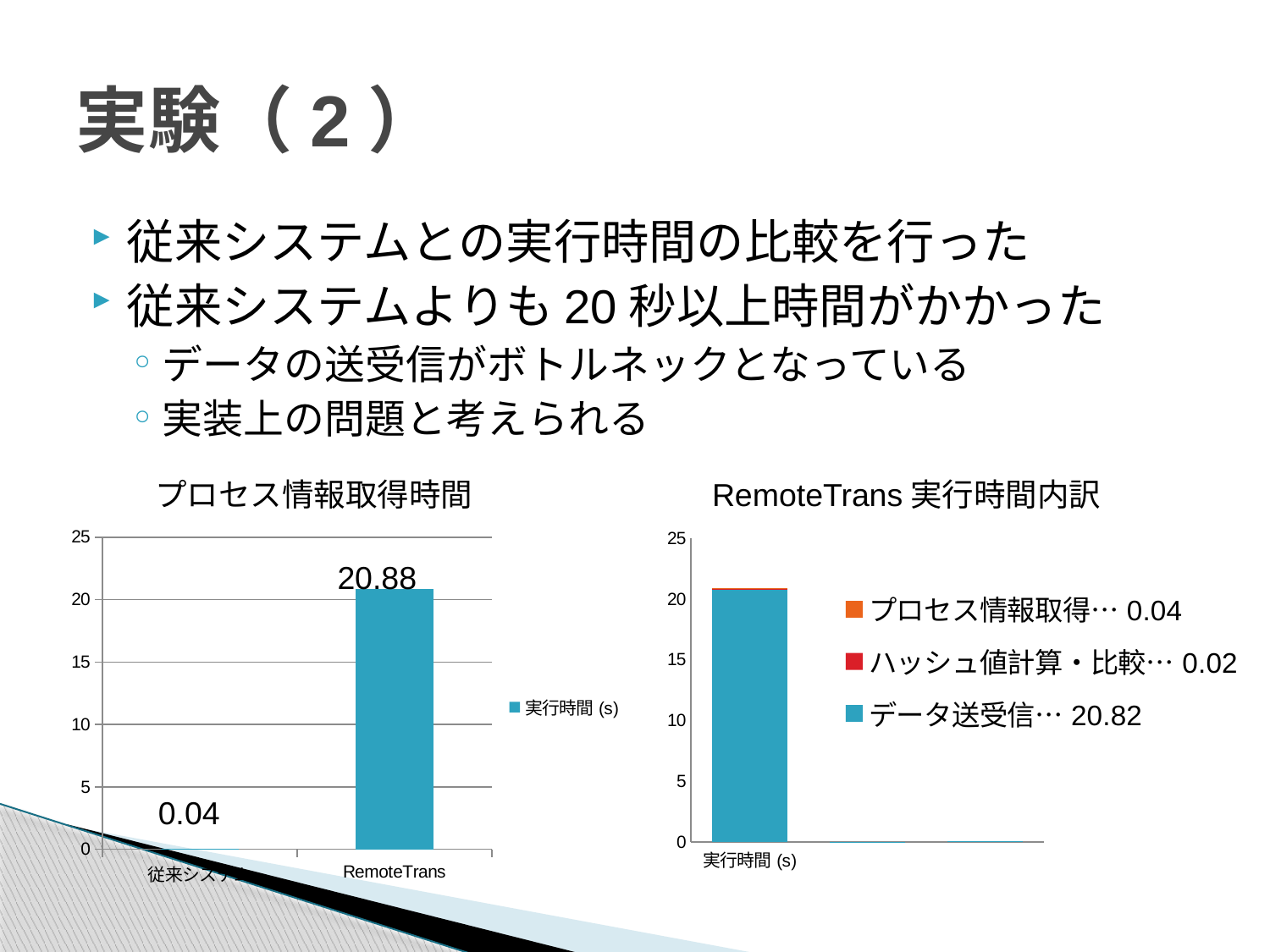

実験（2）
従来システムとの実行時間の比較を行った
従来システムよりも20秒以上時間がかかった
データの送受信がボトルネックとなっている
実装上の問題と考えられる
プロセス情報取得時間
RemoteTrans実行時間内訳

### Chart

| Category | 実行時間(s) |
|---|---|
| 従来システム | 0.04 |
| RemoteTrans | 20.88 |

### Chart

| Category | データ送受信…20.82 | ハッシュ値計算・比較…0.02 | プロセス情報取得…0.04 |
|---|---|---|---|
| 実行時間(s) | 20.82 | 0.02 | 0.04 |
20.88
0.04